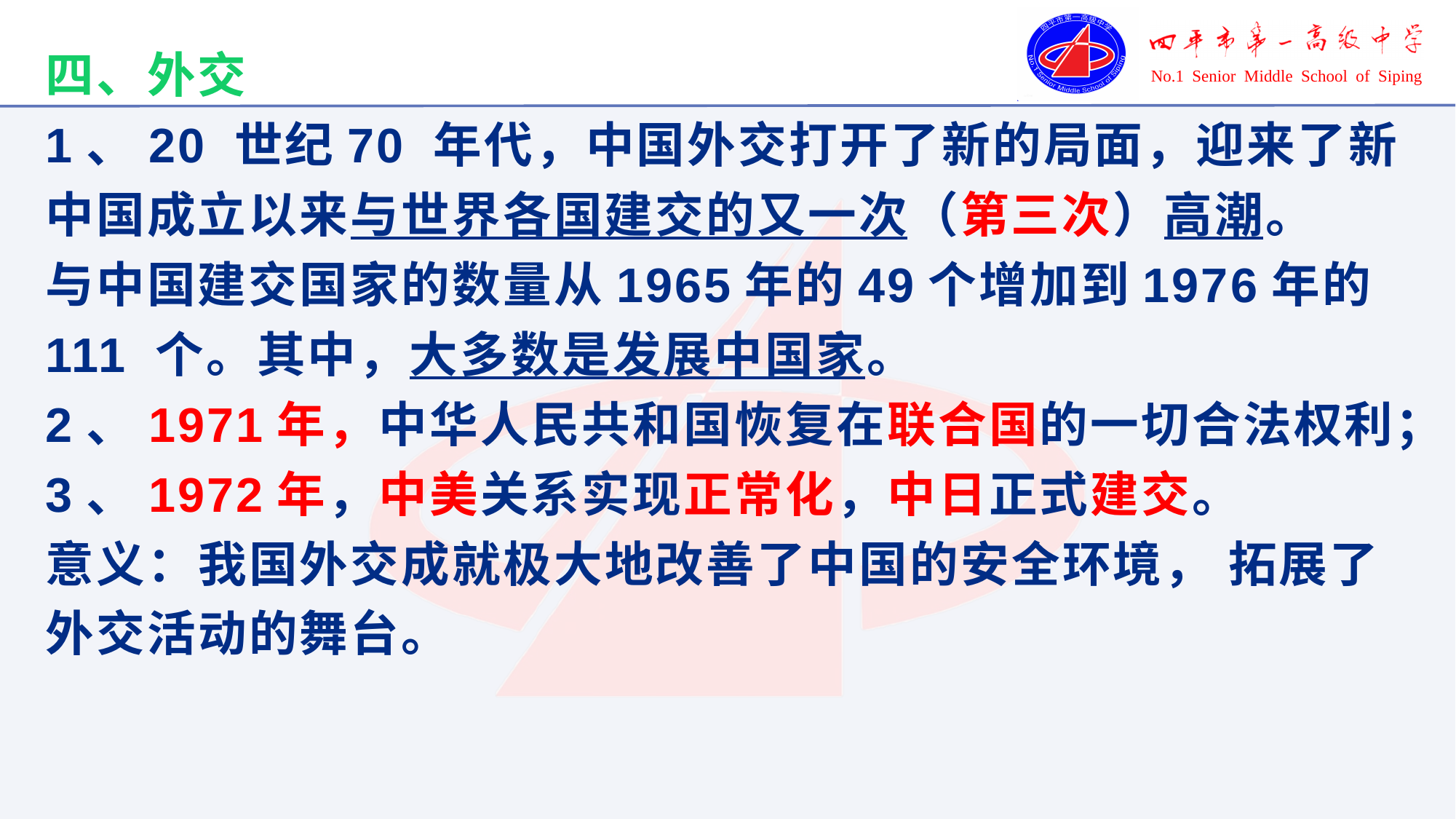

# 四、外交
1、20 世纪70 年代，中国外交打开了新的局面，迎来了新中国成立以来与世界各国建交的又一次（第三次）高潮。
与中国建交国家的数量从1965年的49个增加到1976年的111 个。其中，大多数是发展中国家。
2、1971年，中华人民共和国恢复在联合国的一切合法权利；
3、1972年，中美关系实现正常化，中日正式建交。
意义：我国外交成就极大地改善了中国的安全环境， 拓展了外交活动的舞台。